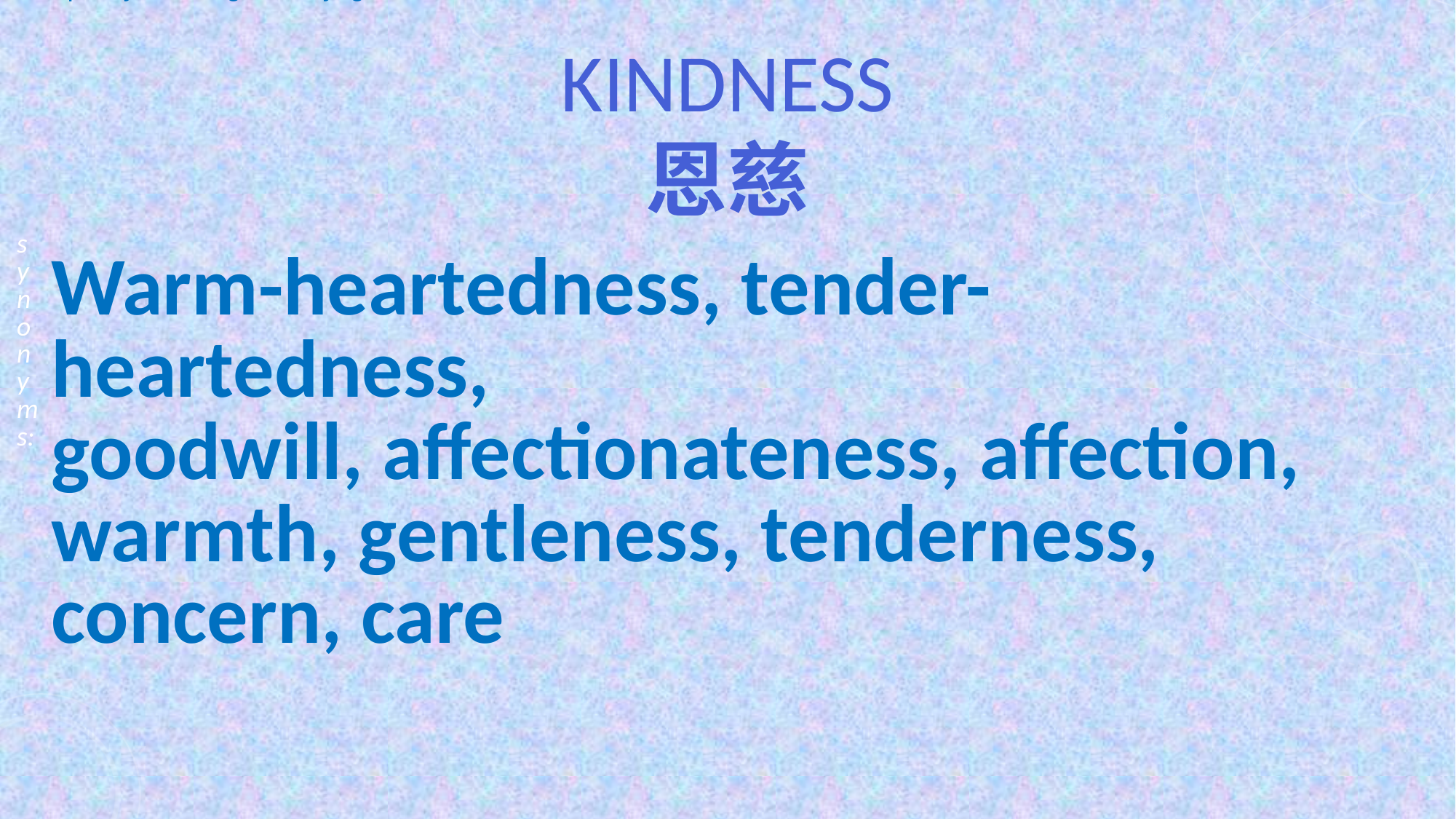

# Kindness 恩慈
he quality of being friendly, generous, and considerate.

| synonyms: | Warm-heartedness, tender-heartedness,  goodwill, affectionateness, affection,  warmth, gentleness, tenderness,  concern, care |
| --- | --- |